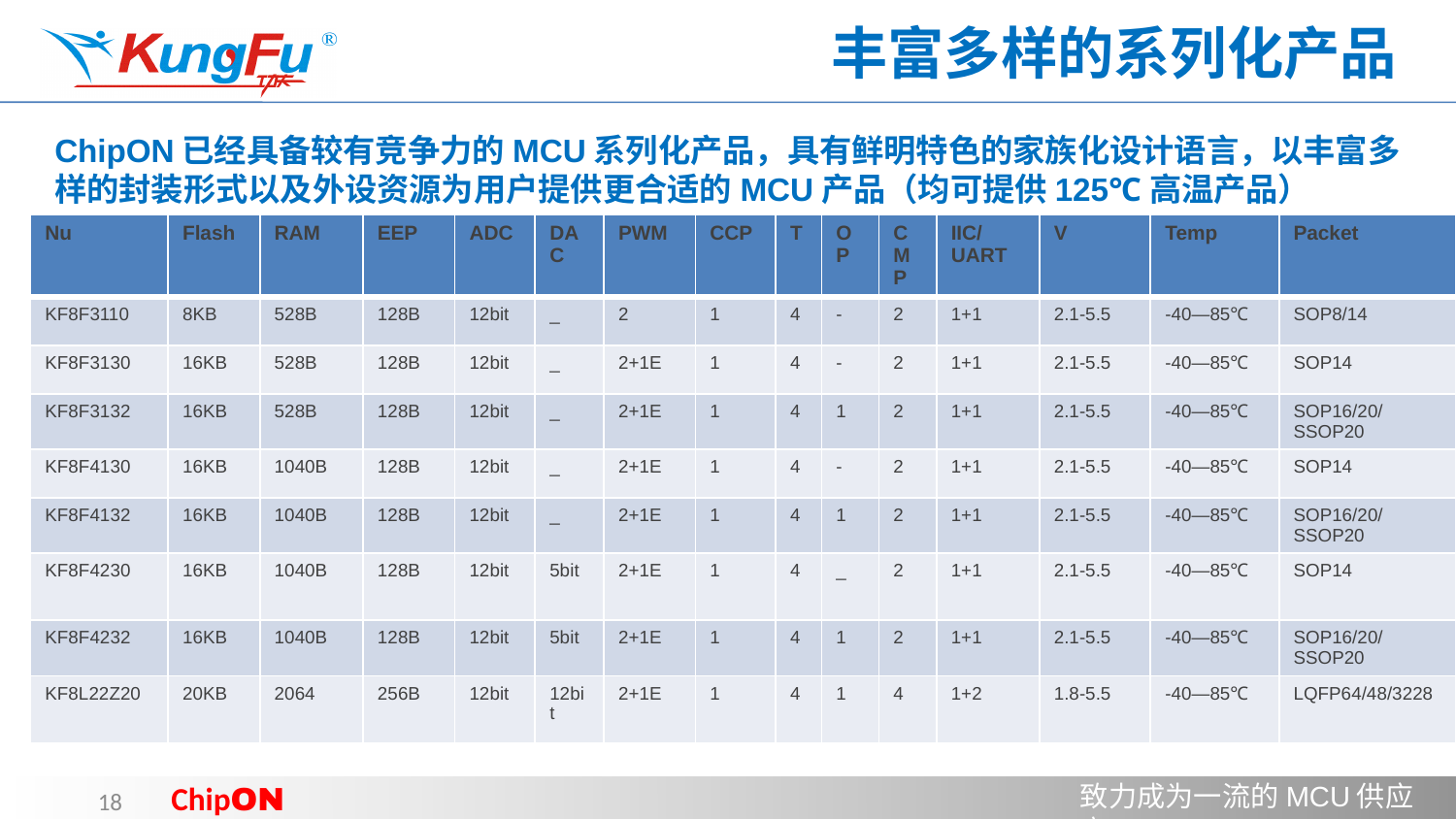

# 丰富多样的系列化产品
ChipON已经具备较有竞争力的MCU系列化产品，具有鲜明特色的家族化设计语言，以丰富多样的封装形式以及外设资源为用户提供更合适的MCU产品（均可提供125℃高温产品）
| Nu | Flash | RAM | EEP | ADC | DAC | PWM | CCP | T | OP | CMP | IIC/UART | V | Temp | Packet |
| --- | --- | --- | --- | --- | --- | --- | --- | --- | --- | --- | --- | --- | --- | --- |
| KF8F3110 | 8KB | 528B | 128B | 12bit | \_ | 2 | 1 | 4 | - | 2 | 1+1 | 2.1-5.5 | -40—85℃ | SOP8/14 |
| KF8F3130 | 16KB | 528B | 128B | 12bit | \_ | 2+1E | 1 | 4 | - | 2 | 1+1 | 2.1-5.5 | -40—85℃ | SOP14 |
| KF8F3132 | 16KB | 528B | 128B | 12bit | \_ | 2+1E | 1 | 4 | 1 | 2 | 1+1 | 2.1-5.5 | -40—85℃ | SOP16/20/SSOP20 |
| KF8F4130 | 16KB | 1040B | 128B | 12bit | \_ | 2+1E | 1 | 4 | - | 2 | 1+1 | 2.1-5.5 | -40—85℃ | SOP14 |
| KF8F4132 | 16KB | 1040B | 128B | 12bit | \_ | 2+1E | 1 | 4 | 1 | 2 | 1+1 | 2.1-5.5 | -40—85℃ | SOP16/20/SSOP20 |
| KF8F4230 | 16KB | 1040B | 128B | 12bit | 5bit | 2+1E | 1 | 4 | \_ | 2 | 1+1 | 2.1-5.5 | -40—85℃ | SOP14 |
| KF8F4232 | 16KB | 1040B | 128B | 12bit | 5bit | 2+1E | 1 | 4 | 1 | 2 | 1+1 | 2.1-5.5 | -40—85℃ | SOP16/20/SSOP20 |
| KF8L22Z20 | 20KB | 2064 | 256B | 12bit | 12bit | 2+1E | 1 | 4 | 1 | 4 | 1+2 | 1.8-5.5 | -40—85℃ | LQFP64/48/3228 |
18